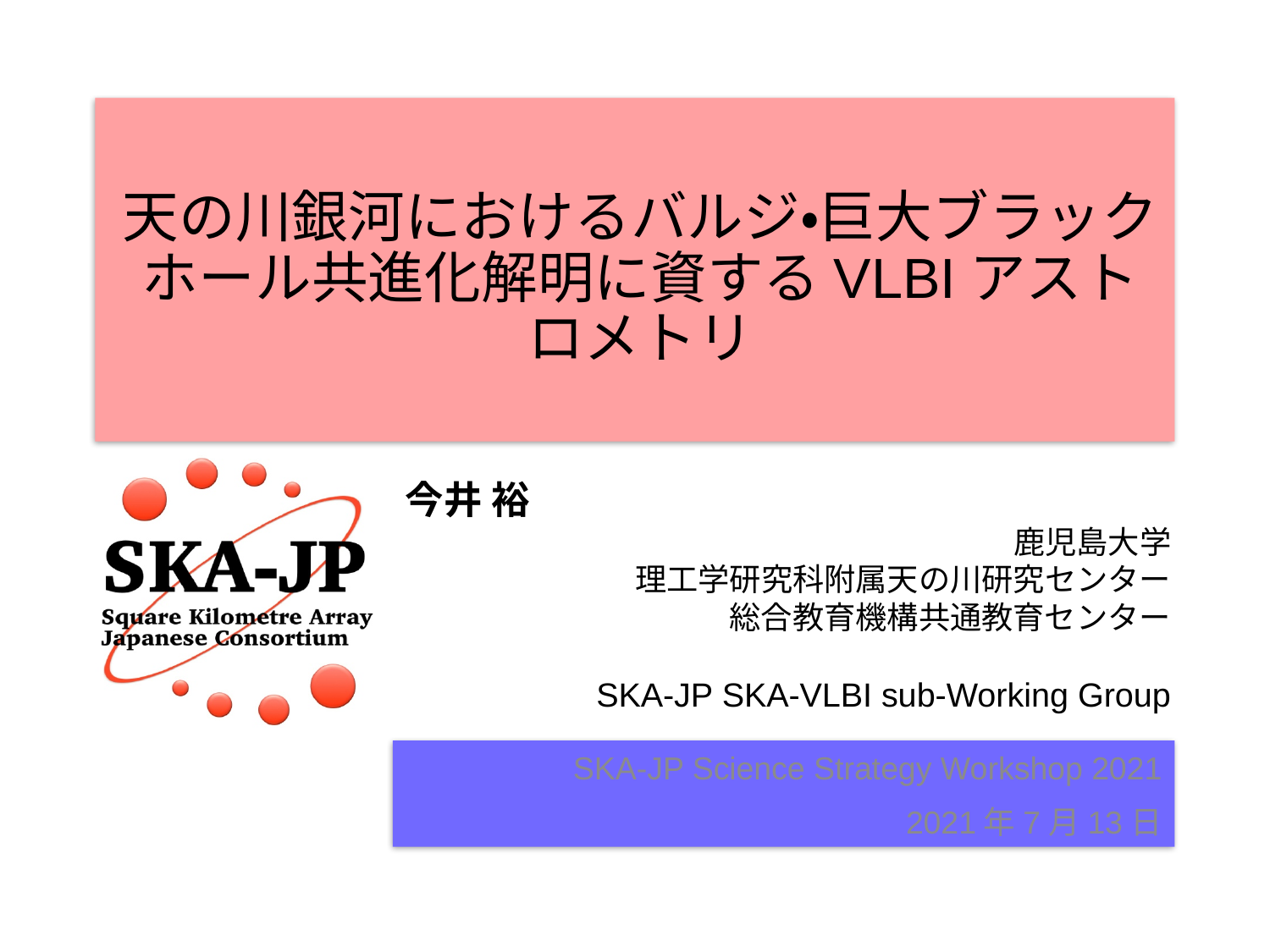

# 天の川銀河におけるバルジ・巨大ブラックホール共進化解明に資するVLBIアストロメトリ
今井 裕
鹿児島大学
理工学研究科附属天の川研究センター
　　　　　　　　総合教育機構共通教育センター

SKA-JP SKA-VLBI sub-Working Group
SKA-JP Science Strategy Workshop 2021
2021年7月13日